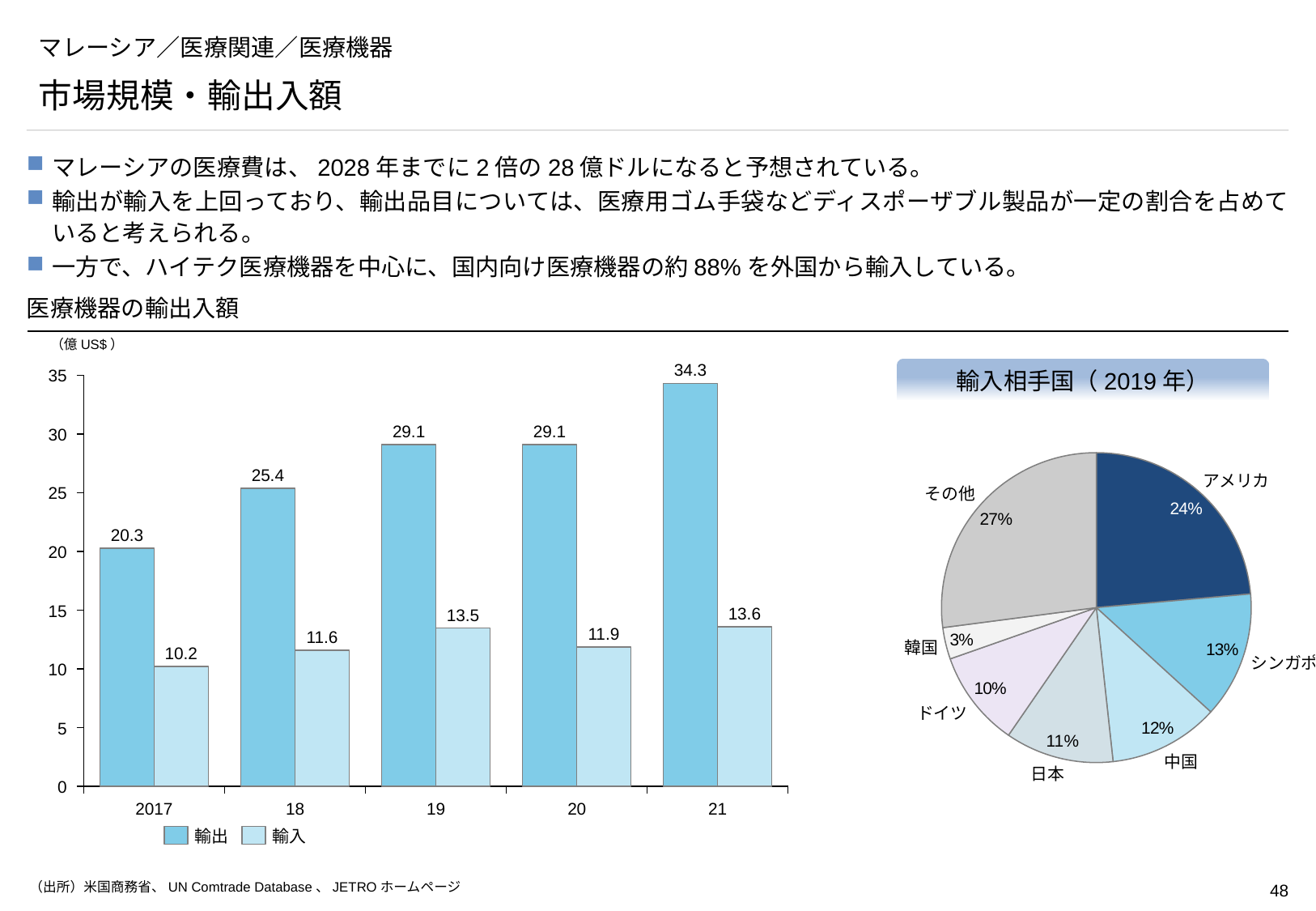

# マレーシア／医療関連／医療機器
市場規模・輸出入額
マレーシアの医療費は、2028年までに2倍の28億ドルになると予想されている。
輸出が輸入を上回っており、輸出品目については、医療用ゴム手袋などディスポーザブル製品が一定の割合を占めていると考えられる。
一方で、ハイテク医療機器を中心に、国内向け医療機器の約88%を外国から輸入している。
医療機器の輸出入額
（億US$）
輸入相手国（2019年）
34.3

### Chart

| Category |  |  |
|---|---|---|
35
29.1
29.1
30

### Chart

| Category |  |
|---|---|
25.4
アメリカ
25
その他
20.3
20
15
13.6
13.5
11.9
11.6
韓国
10.2
シンガポール
10
ドイツ
5
中国
日本
0
2017
18
19
20
21
輸出
輸入

（出所）米国商務省、UN Comtrade Database、JETROホームページ